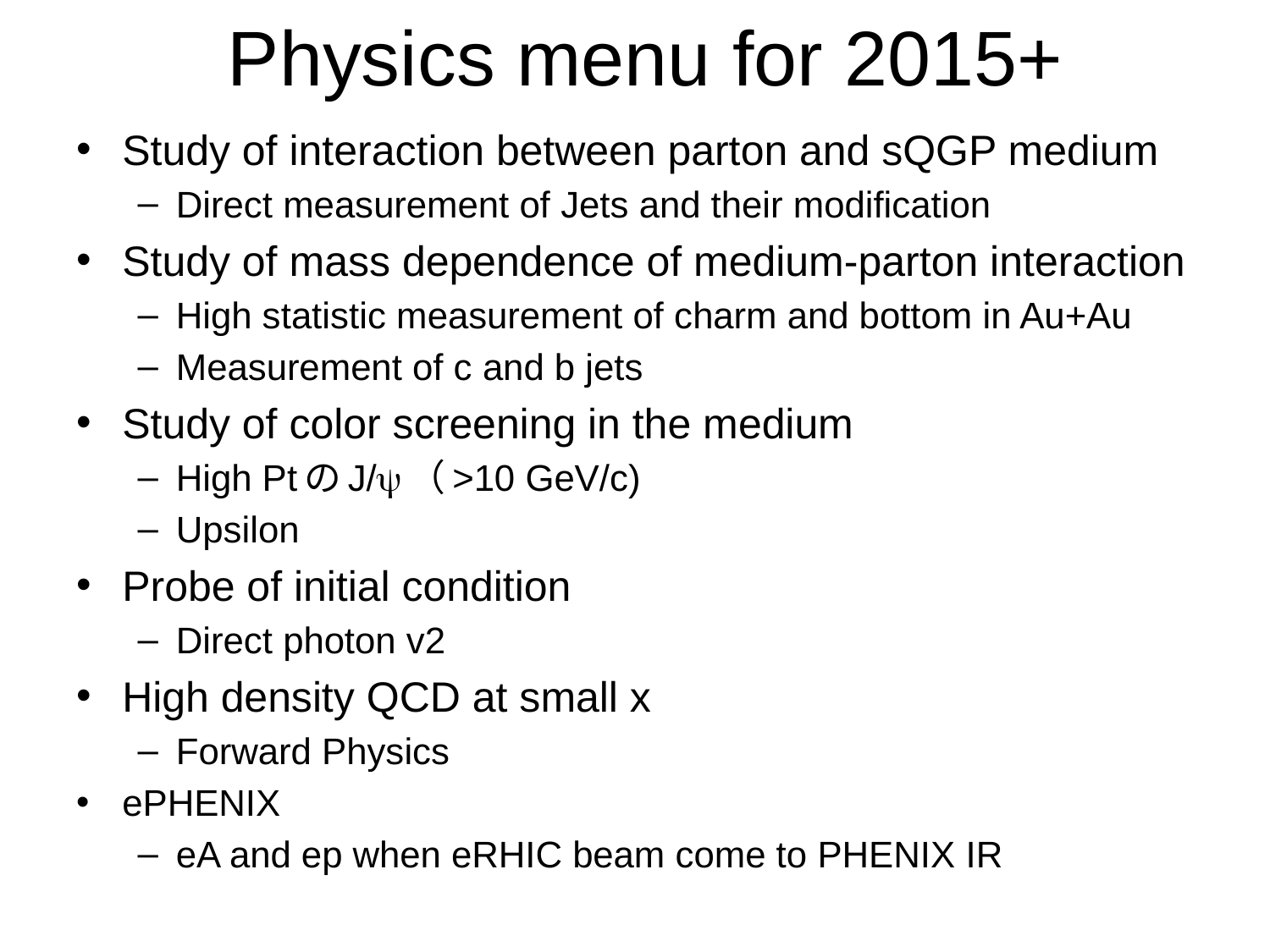

# Physics menu for 2015+
Study of interaction between parton and sQGP medium
Direct measurement of Jets and their modification
Study of mass dependence of medium-parton interaction
High statistic measurement of charm and bottom in Au+Au
Measurement of c and b jets
Study of color screening in the medium
High PtのJ/ψ（>10 GeV/c)
Upsilon
Probe of initial condition
Direct photon v2
High density QCD at small x
Forward Physics
ePHENIX
eA and ep when eRHIC beam come to PHENIX IR